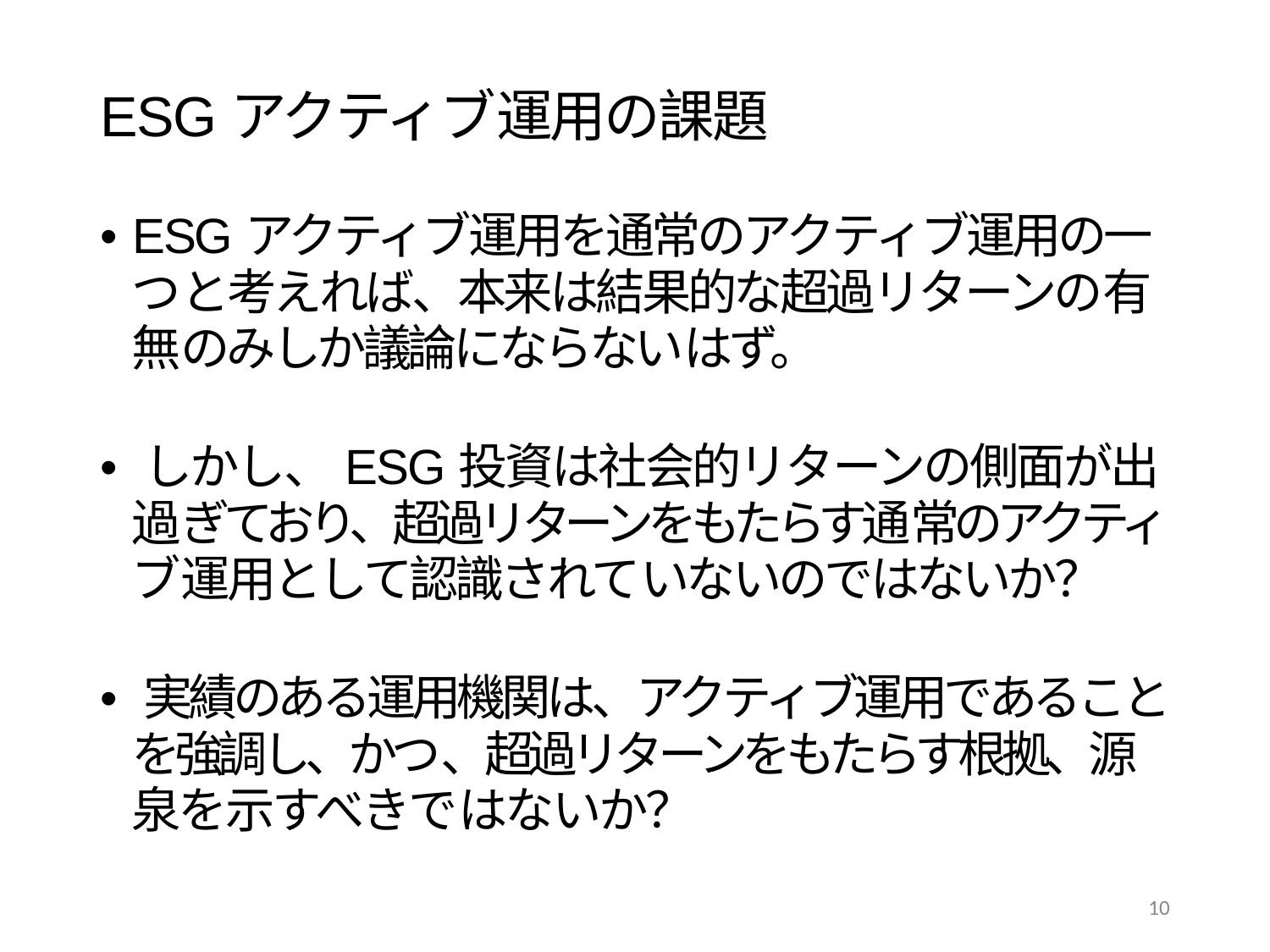

ESGアクティブ運用の課題

• ESGアクティブ運用を通常のアクティブ運用の一つと考えれば、本来は結果的な超過リターンの有無のみしか議論にならないはず。

• しかし、ESG投資は社会的リターンの側面が出過ぎており、超過リターンをもたらす通常のアクティブ運用として認識されていないのではないか？

• 実績のある運用機関は、アクティブ運用であることを強調し、かつ、超過リターンをもたらす根拠、源泉を示すべきではないか？

10